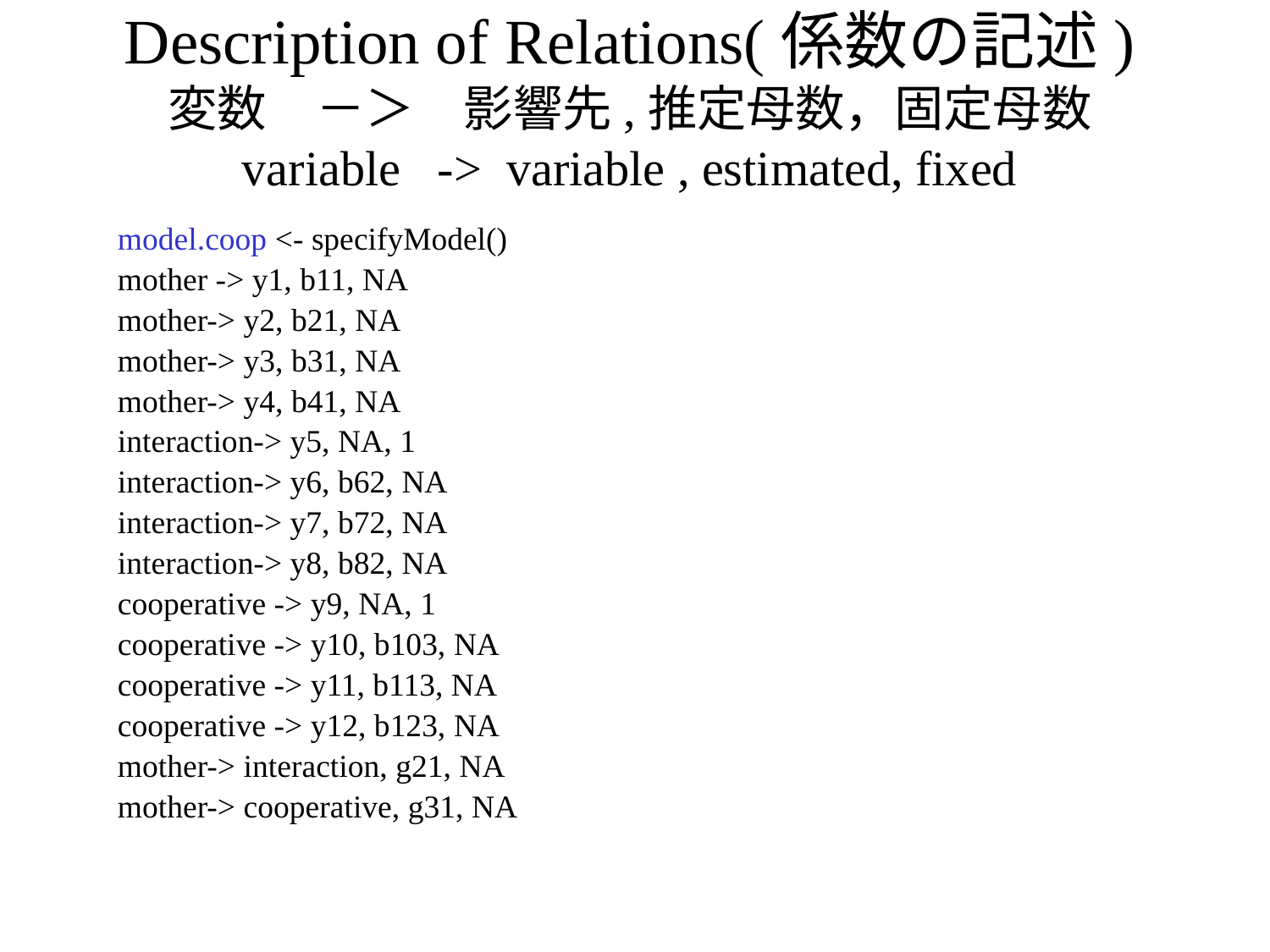

# Description of Relations(係数の記述) 変数　－＞　影響先,推定母数，固定母数 variable   ->  variable , estimated, fixed
model.coop <- specifyModel()
mother -> y1, b11, NA
mother-> y2, b21, NA
mother-> y3, b31, NA
mother-> y4, b41, NA
interaction-> y5, NA, 1
interaction-> y6, b62, NA
interaction-> y7, b72, NA
interaction-> y8, b82, NA
cooperative -> y9, NA, 1
cooperative -> y10, b103, NA
cooperative -> y11, b113, NA
cooperative -> y12, b123, NA
mother-> interaction, g21, NA
mother-> cooperative, g31, NA